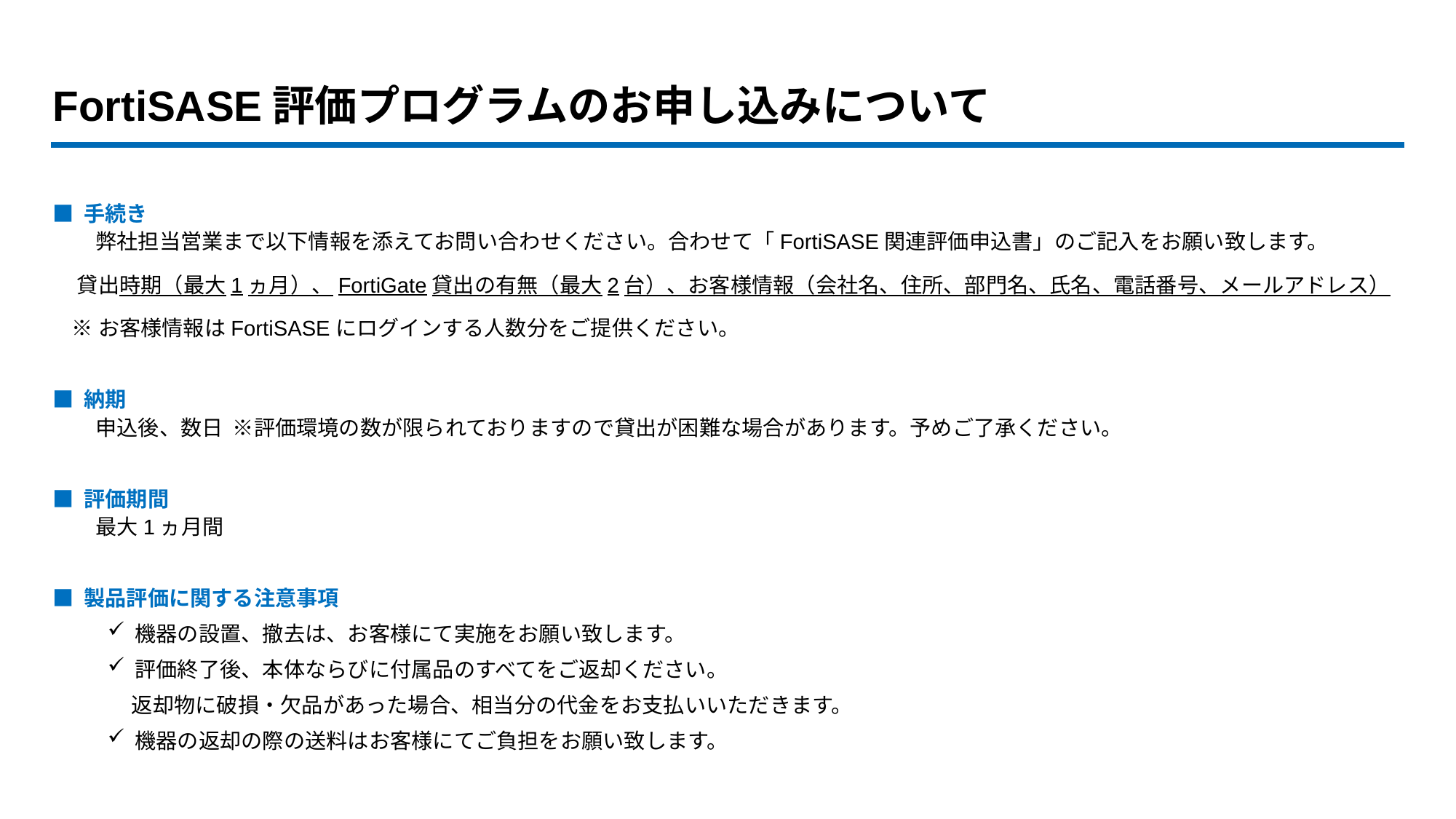

# FortiSASE評価プログラムのお申し込みについて
■ 手続き
　　弊社担当営業まで以下情報を添えてお問い合わせください。合わせて「FortiSASE関連評価申込書」のご記入をお願い致します。
    貸出時期（最大1ヵ月）、FortiGate貸出の有無（最大2台）、お客様情報（会社名、住所、部門名、氏名、電話番号、メールアドレス）
    ※お客様情報はFortiSASEにログインする人数分をご提供ください。
■ 納期
　　申込後、数日  ※評価環境の数が限られておりますので貸出が困難な場合があります。予めご了承ください。
■ 評価期間
　　最大1ヵ月間
■ 製品評価に関する注意事項
機器の設置、撤去は、お客様にて実施をお願い致します。
評価終了後、本体ならびに付属品のすべてをご返却ください。
    返却物に破損・欠品があった場合、相当分の代金をお支払いいただきます。
機器の返却の際の送料はお客様にてご負担をお願い致します。